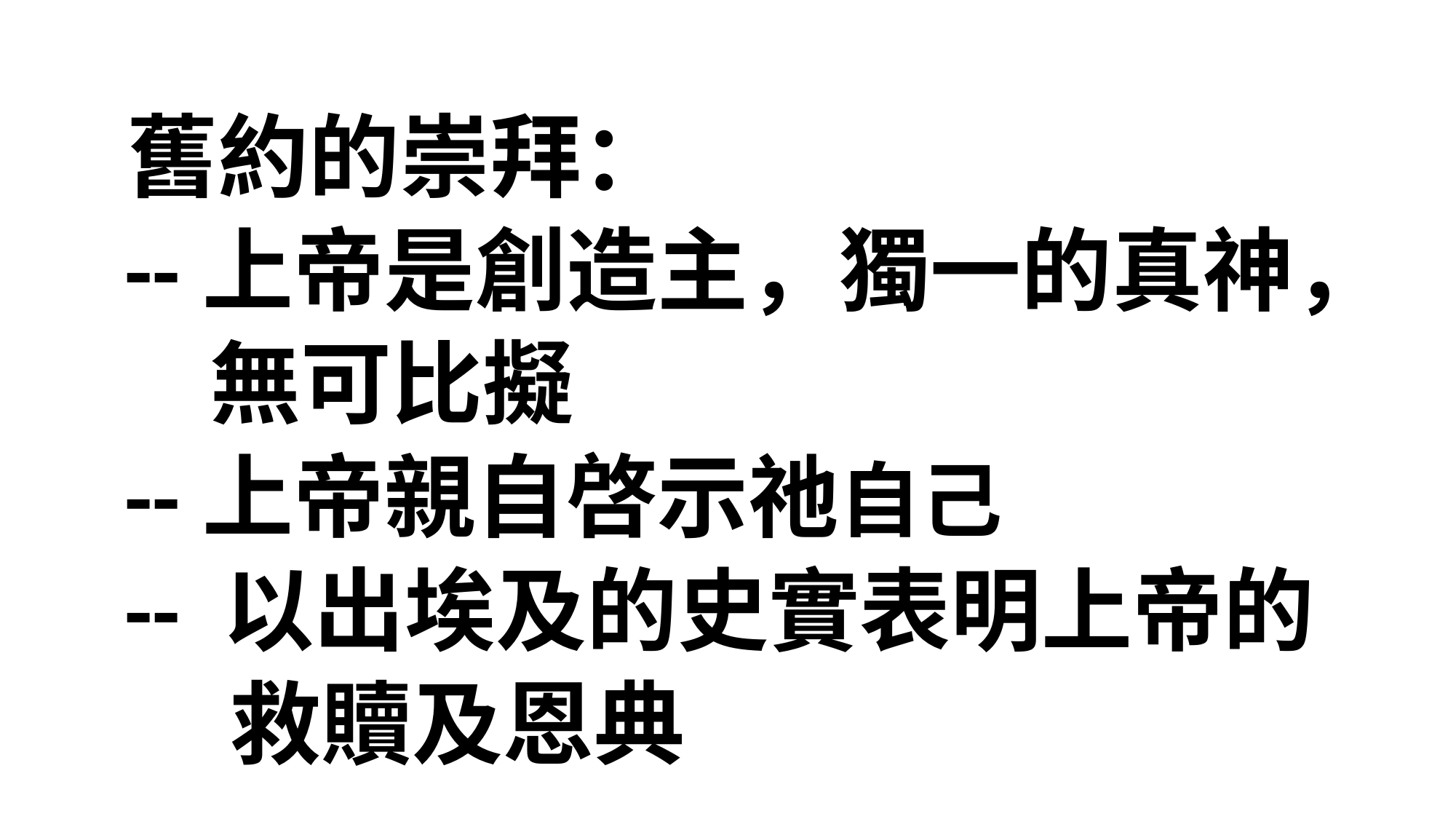

舊約的崇拜：
   --上帝是創造主，獨一的真神，
      無可比擬
   --上帝親自啓示祂自己
   -- 以出埃及的史實表明上帝的
       救贖及恩典